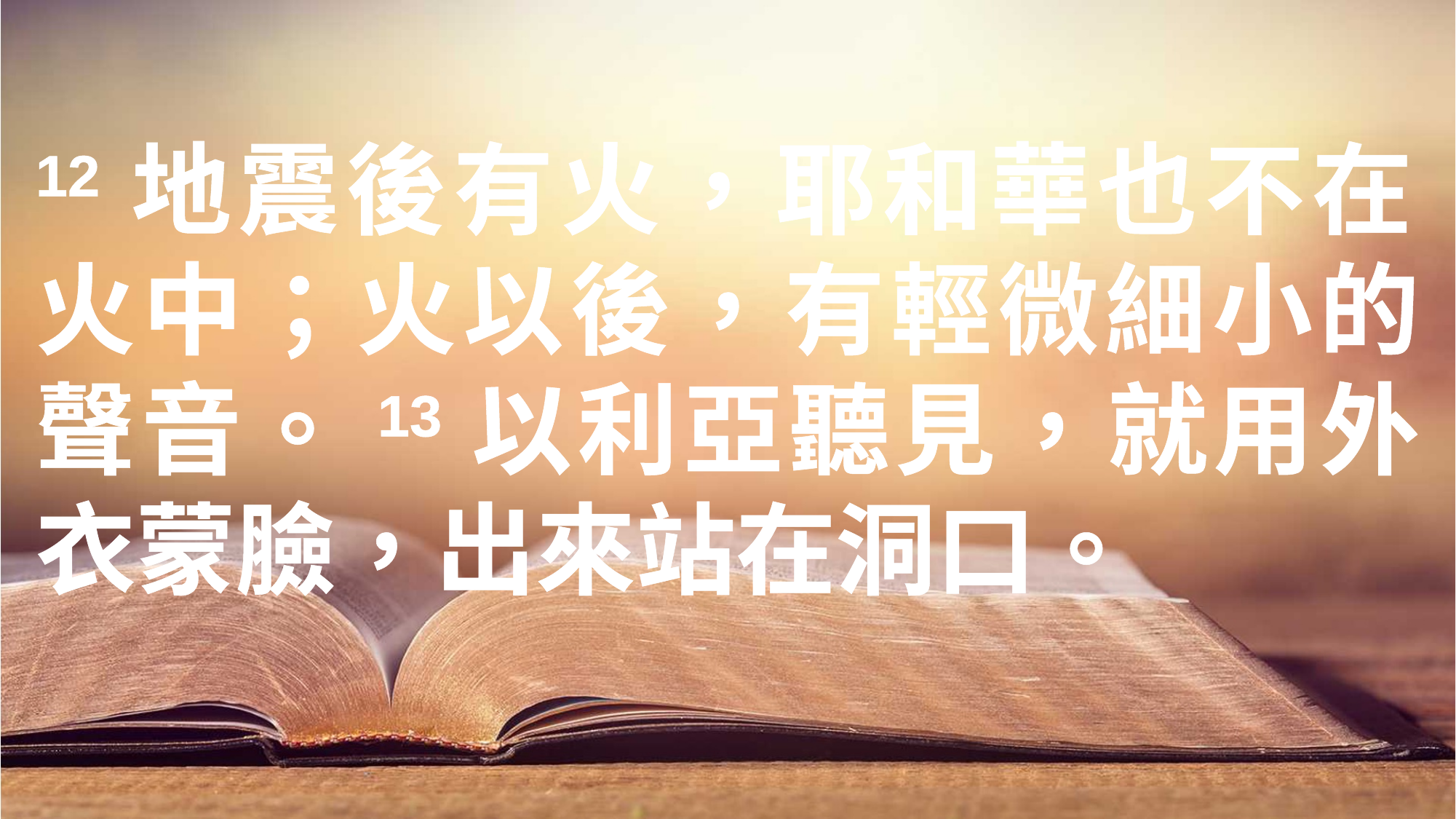

12地震後有火，耶和華也不在
火中；火以後，有輕微細小的聲音。13以利亞聽見，就用外衣蒙臉，出來站在洞口。